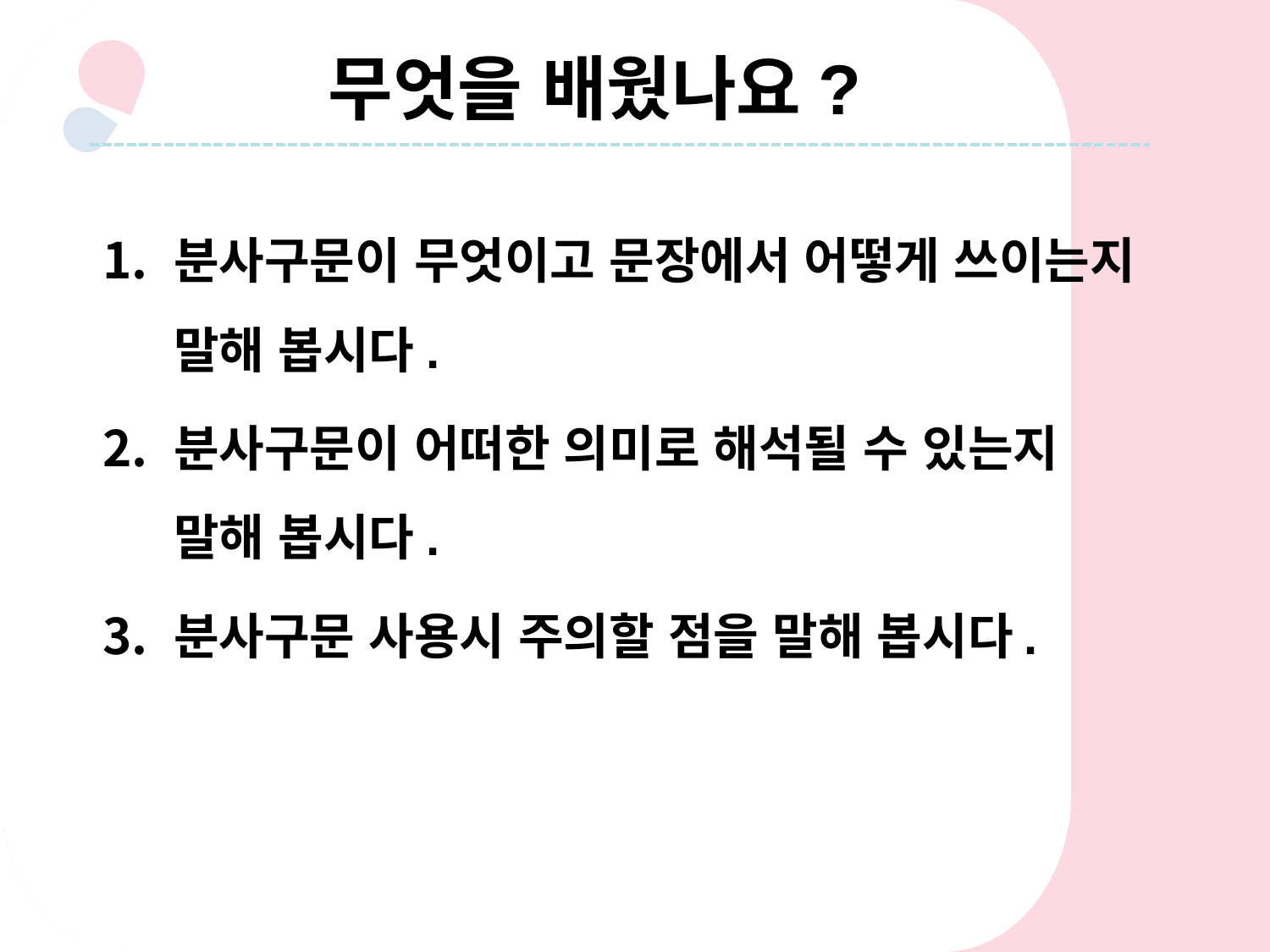

무엇을 배웠나요?

분사구문이 무엇이고 문장에서 어떻게 쓰이는지 말해 봅시다.
분사구문이 어떠한 의미로 해석될 수 있는지 말해 봅시다.
분사구문 사용시 주의할 점을 말해 봅시다.